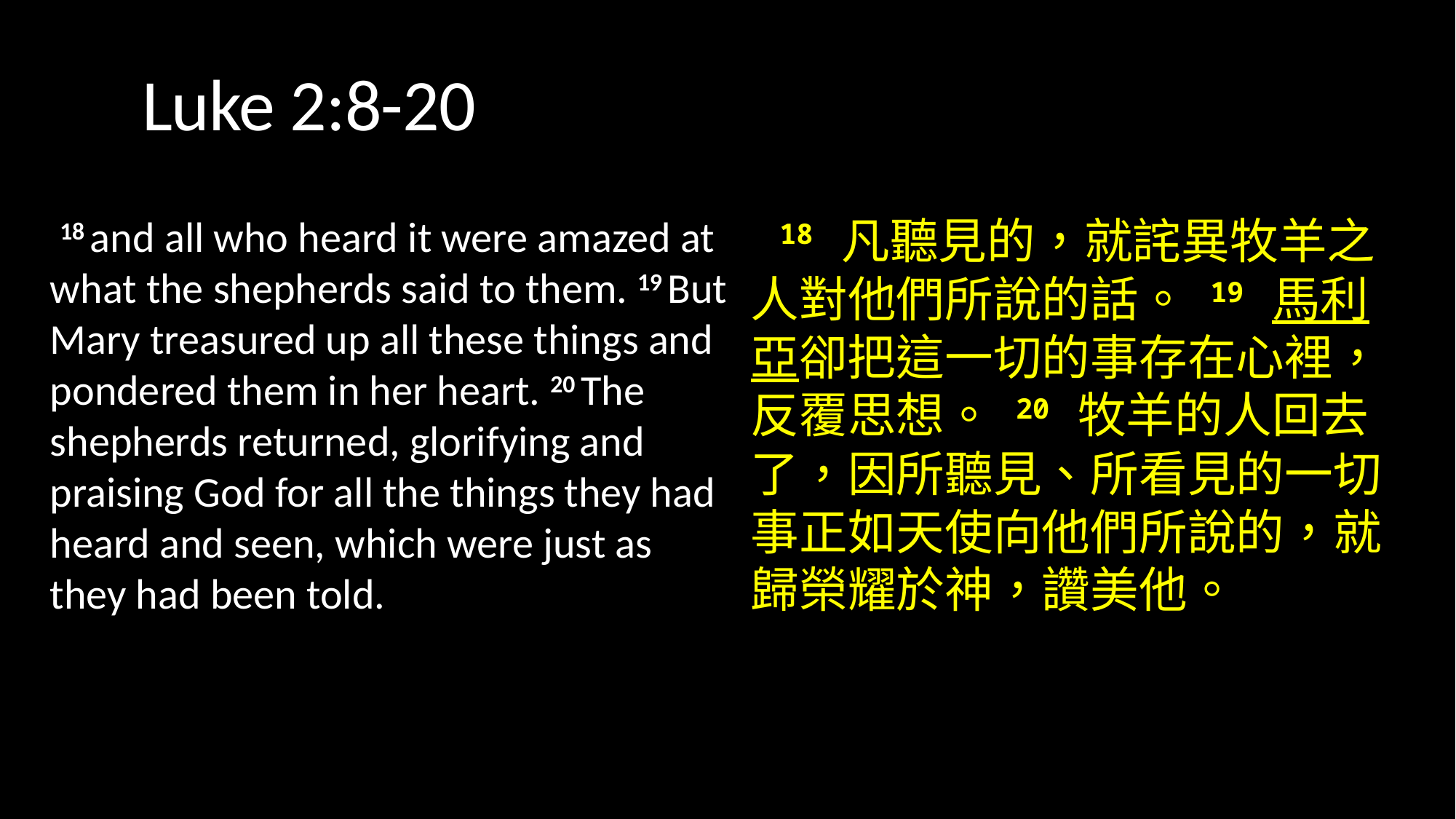

# Luke 2:8-20
 18 and all who heard it were amazed at what the shepherds said to them. 19 But Mary treasured up all these things and pondered them in her heart. 20 The shepherds returned, glorifying and praising God for all the things they had heard and seen, which were just as they had been told.
 18 凡聽見的，就詫異牧羊之人對他們所說的話。 19 馬利亞卻把這一切的事存在心裡，反覆思想。 20 牧羊的人回去了，因所聽見、所看見的一切事正如天使向他們所說的，就歸榮耀於神，讚美他。